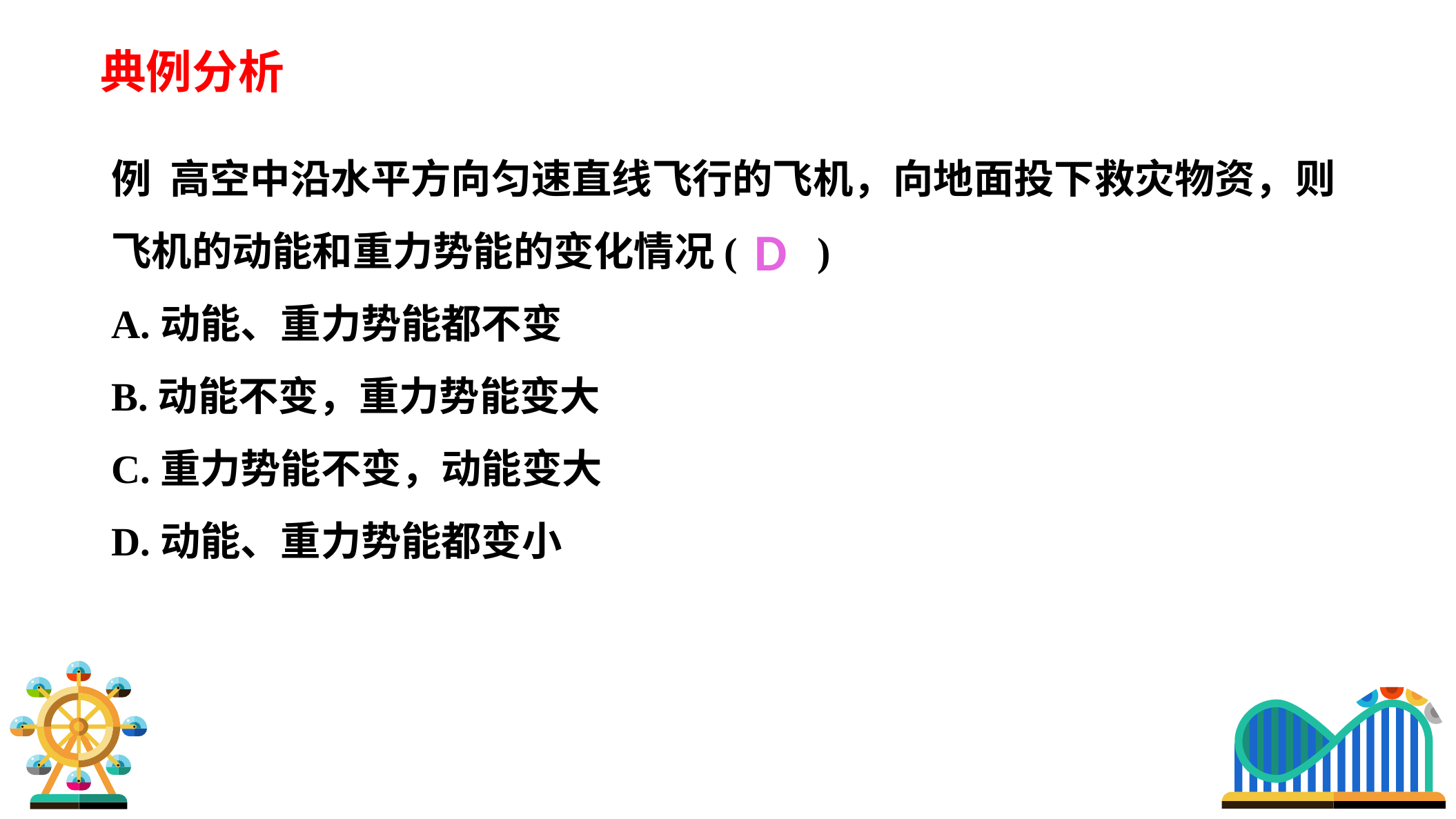

典例分析
例  高空中沿水平方向匀速直线飞行的飞机，向地面投下救灾物资，则飞机的动能和重力势能的变化情况(        )
A.动能、重力势能都不变
B.动能不变，重力势能变大
C.重力势能不变，动能变大
D.动能、重力势能都变小
D